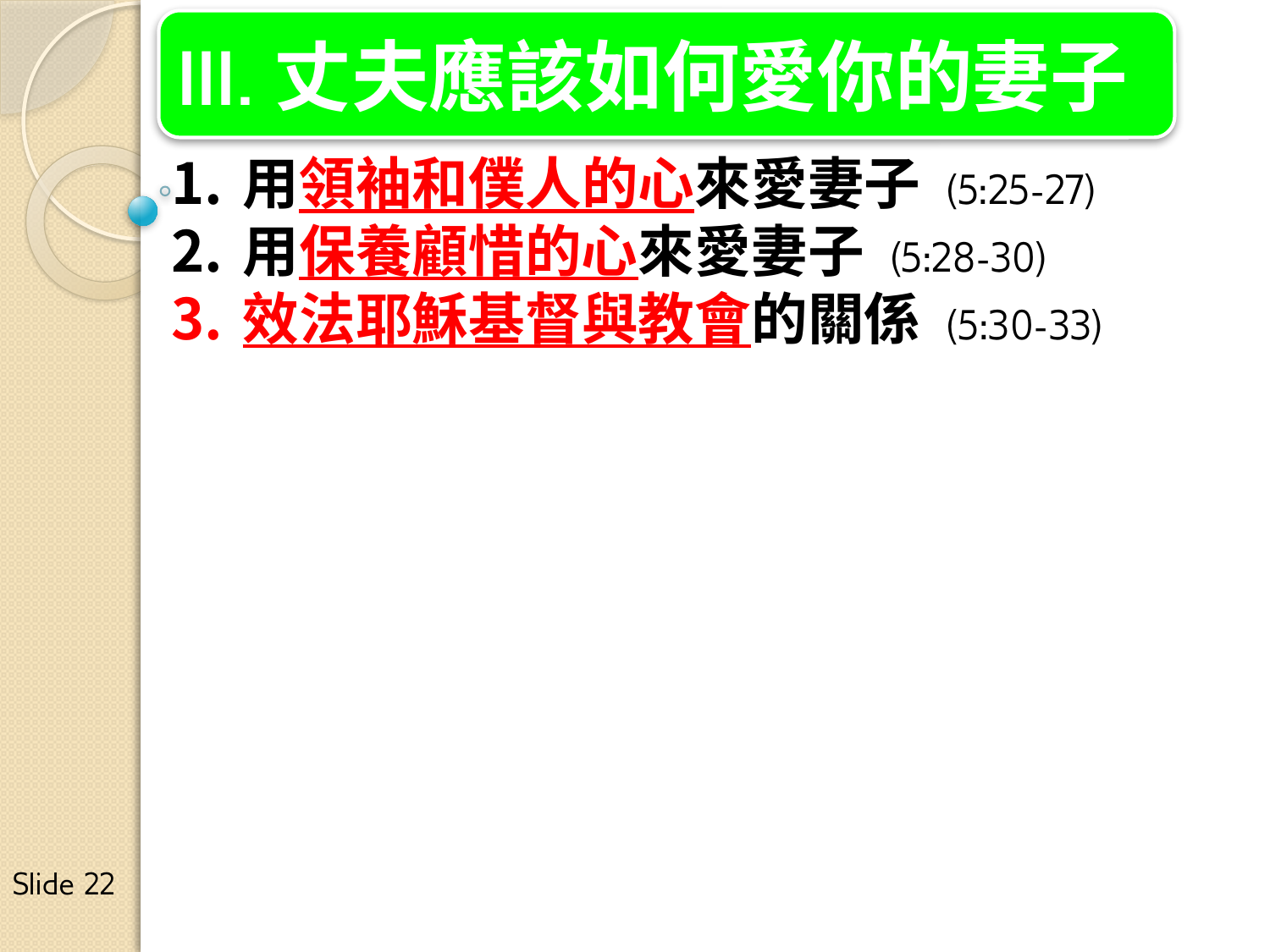

III.丈夫應該如何愛你的妻子
用領袖和僕人的心來愛妻子 (5:25-27)
用保養顧惜的心來愛妻子 (5:28-30)
效法耶穌基督與教會的關係 (5:30-33)

Slide 22